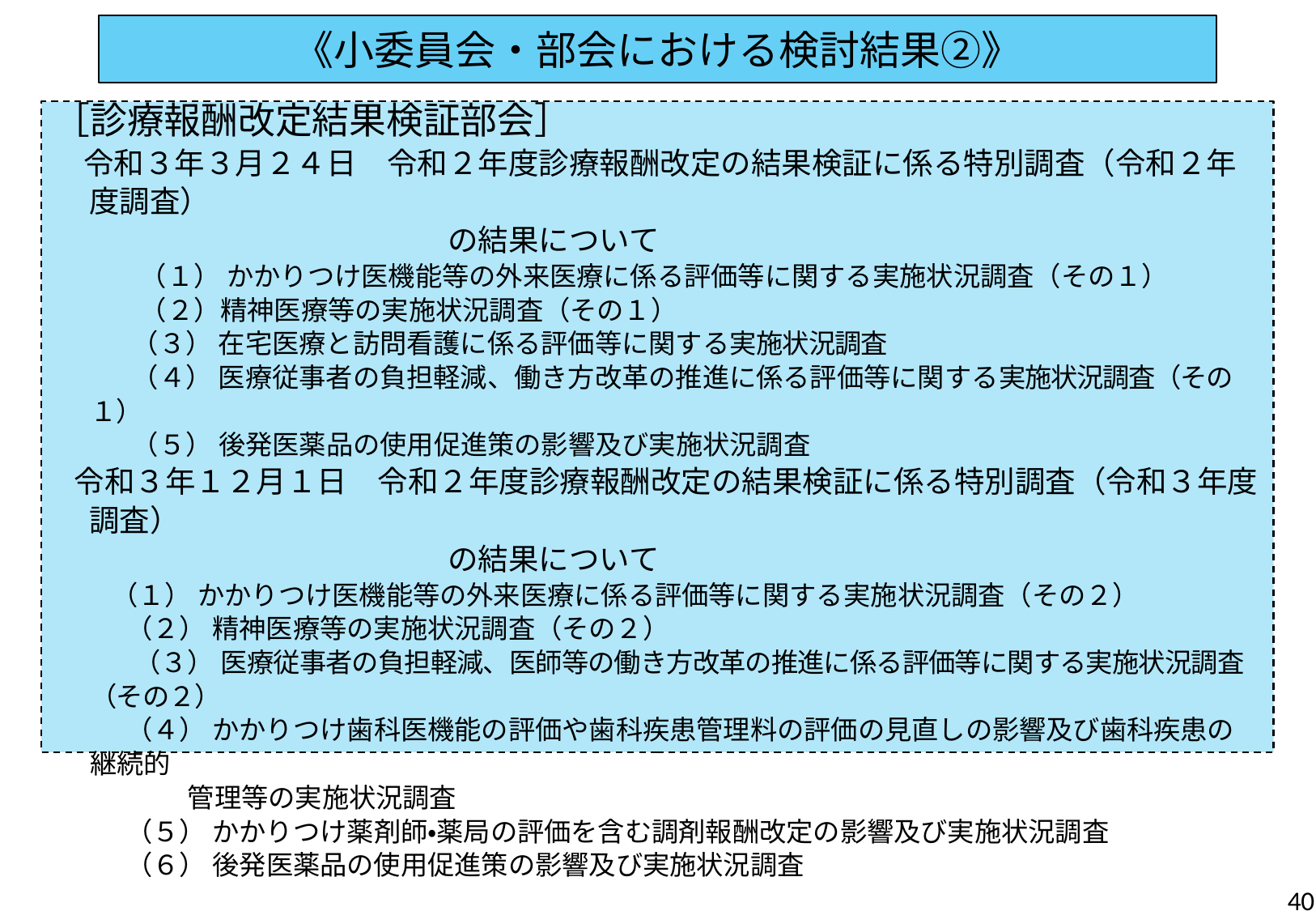

《小委員会・部会における検討結果②》
［診療報酬改定結果検証部会］
　令和３年３月２４日　令和２年度診療報酬改定の結果検証に係る特別調査（令和２年度調査）
　　　　　　　　　　　　　の結果について
　 　　（１） かかりつけ医機能等の外来医療に係る評価等に関する実施状況調査（その１）
　 　　（２）精神医療等の実施状況調査（その１）
  　　 （３） 在宅医療と訪問看護に係る評価等に関する実施状況調査
  　　 （４） 医療従事者の負担軽減、働き方改革の推進に係る評価等に関する実施状況調査（その１）
   　　（５） 後発医薬品の使用促進策の影響及び実施状況調査
  令和３年１２月１日　令和２年度診療報酬改定の結果検証に係る特別調査（令和３年度調査）
　　　　　　　　　　　　　の結果について
   　 （１） かかりつけ医機能等の外来医療に係る評価等に関する実施状況調査（その２）
 　　 （２） 精神医療等の実施状況調査（その２）
　　　（３） 医療従事者の負担軽減、医師等の働き方改革の推進に係る評価等に関する実施状況調査（その２）
 　 　（４） かかりつけ歯科医機能の評価や歯科疾患管理料の評価の見直しの影響及び歯科疾患の継続的
　　　　　管理等の実施状況調査
 　　 （５） かかりつけ薬剤師・薬局の評価を含む調剤報酬改定の影響及び実施状況調査
 　　 （６） 後発医薬品の使用促進策の影響及び実施状況調査
40